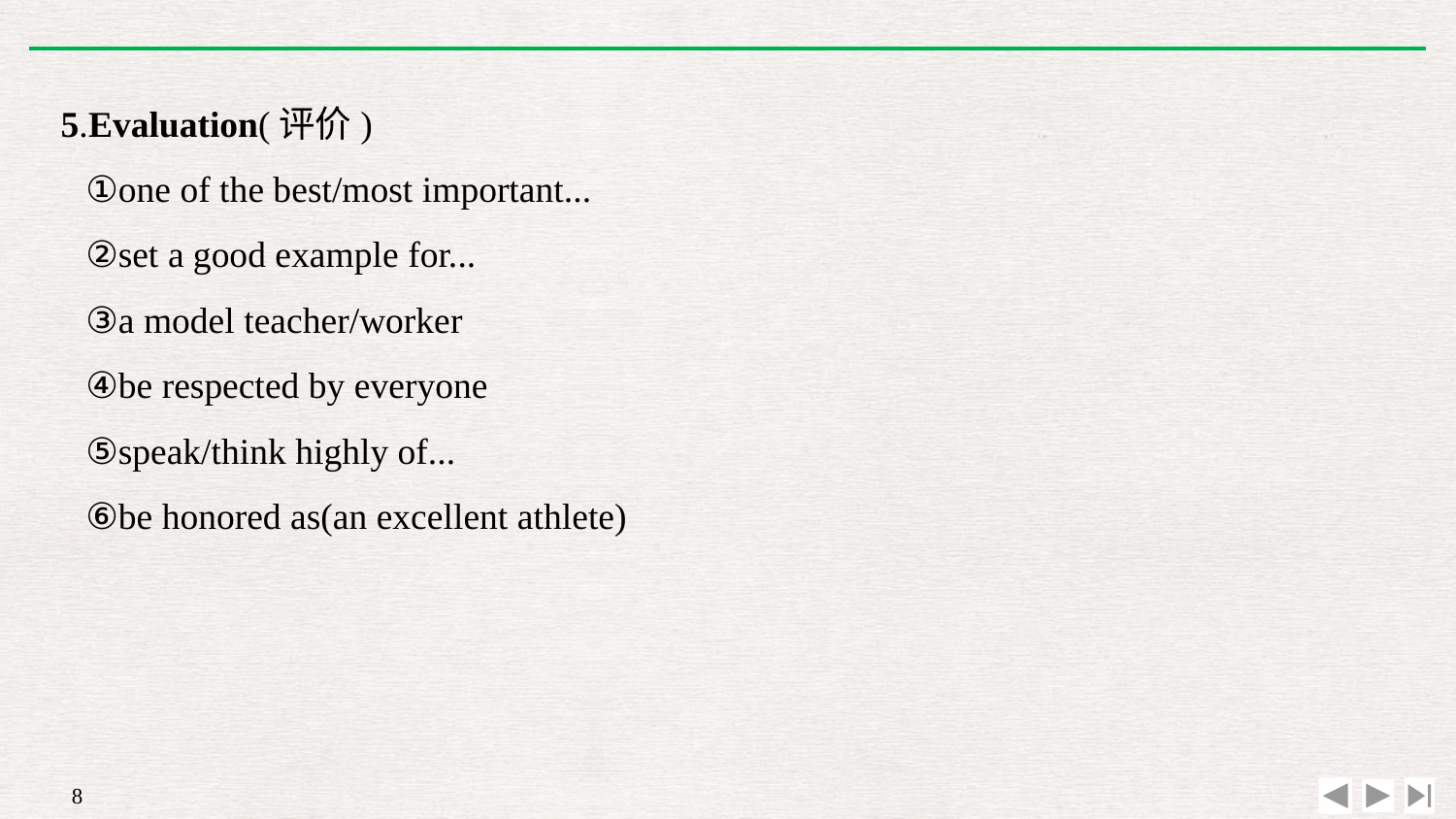

5.Evaluation(评价)
①one of the best/most important...
②set a good example for...
③a model teacher/worker
④be respected by everyone
⑤speak/think highly of...
⑥be honored as(an excellent athlete)